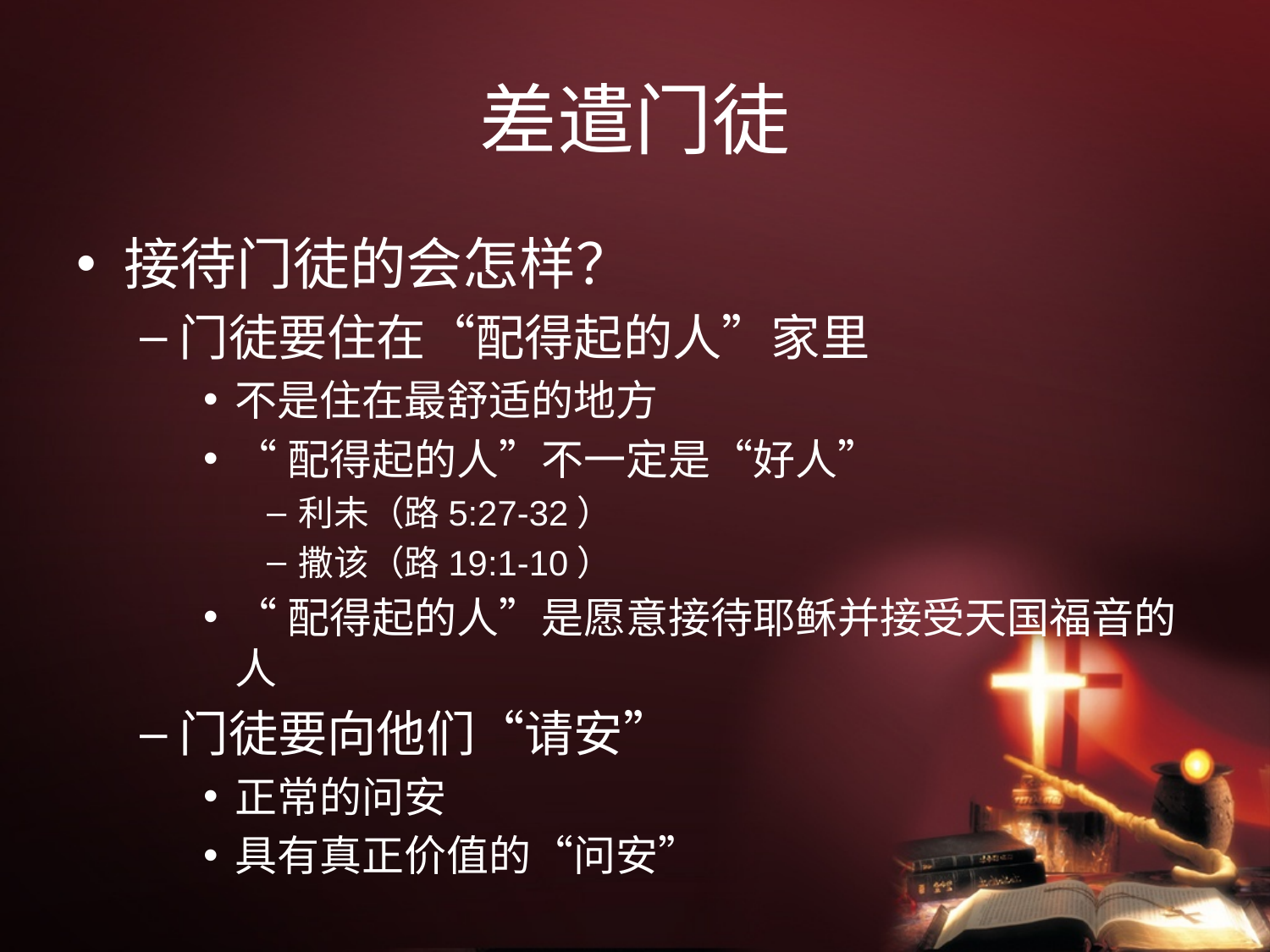

# 差遣门徒
接待门徒的会怎样？
门徒要住在“配得起的人”家里
不是住在最舒适的地方
“配得起的人”不一定是“好人”
利未（路5:27-32）
撒该（路19:1-10）
“配得起的人”是愿意接待耶稣并接受天国福音的人
门徒要向他们“请安”
正常的问安
具有真正价值的“问安”